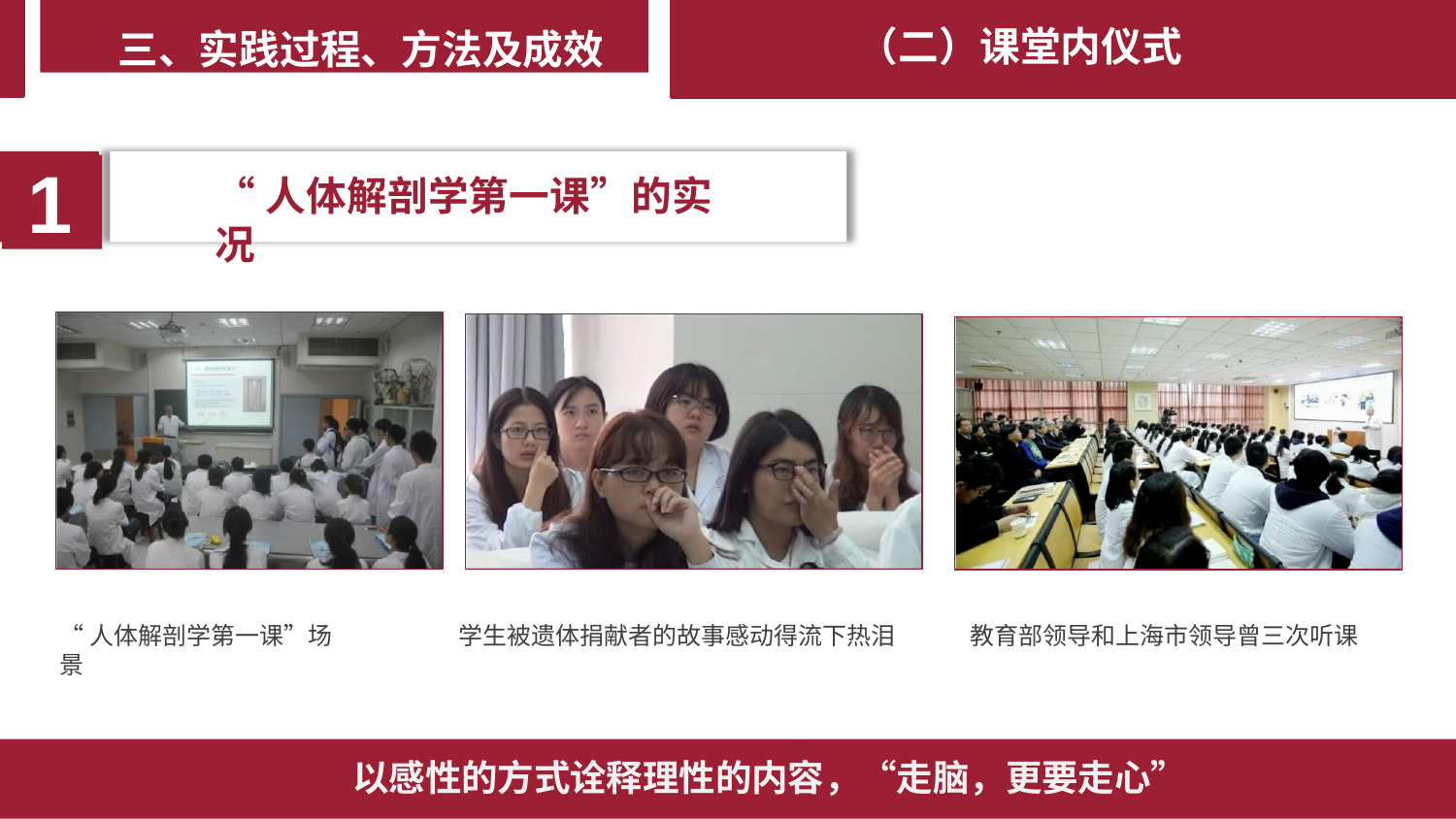

三、实践过程、方法及成效

# （二）课堂内仪式

1

“人体解剖学第一课”的实况

“人体解剖学第一课”场景
学生被遗体捐献者的故事感动得流下热泪
教育部领导和上海市领导曾三次听课

以感性的方式诠释理性的内容，“走脑，更要走心”